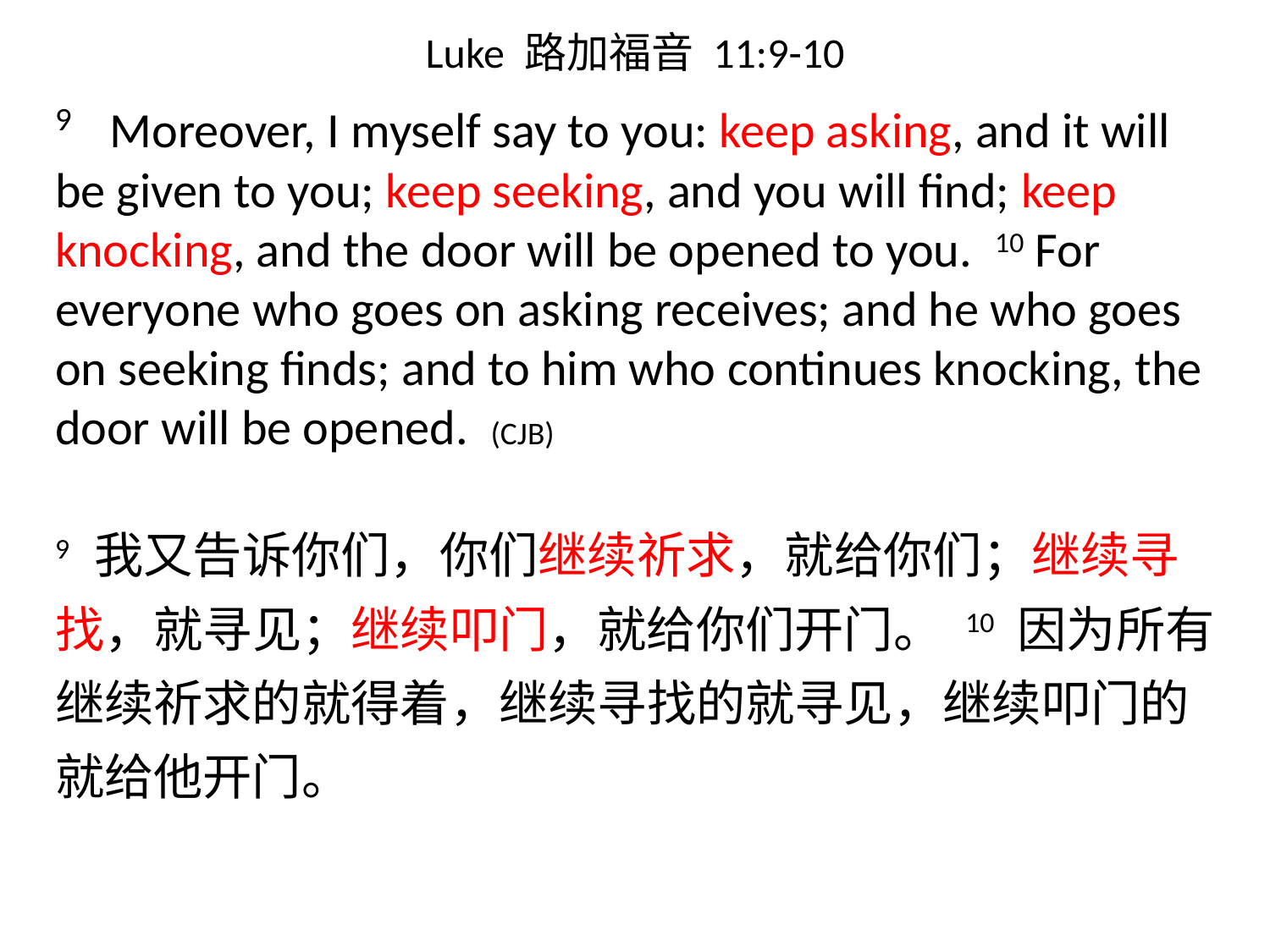

# Luke 路加福音 11:9-10
9   Moreover, I myself say to you: keep asking, and it will be given to you; keep seeking, and you will find; keep knocking, and the door will be opened to you.  10 For everyone who goes on asking receives; and he who goes on seeking finds; and to him who continues knocking, the door will be opened.  (CJB)

9  我又告诉你们，你们继续祈求，就给你们；继续寻找，就寻见；继续叩门，就给你们开门。 10 因为所有继续祈求的就得着，继续寻找的就寻见，继续叩门的就给他开门。